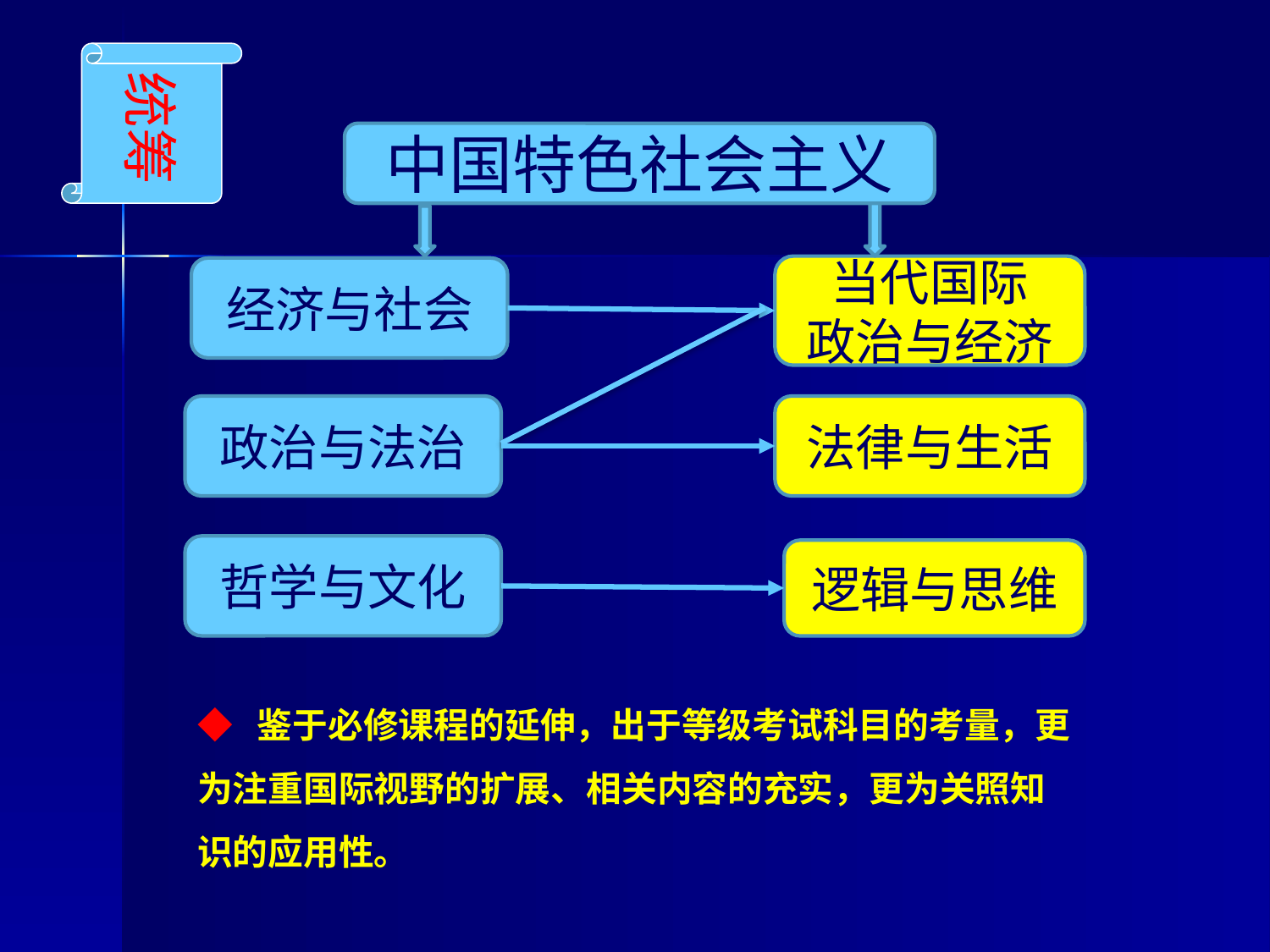

统筹
中国特色社会主义

当代国际
政治与经济
经济与社会
政治与法治
法律与生活
哲学与文化
逻辑与思维
# ◆  鉴于必修课程的延伸，出于等级考试科目的考量，更为注重国际视野的扩展、相关内容的充实，更为关照知识的应用性。